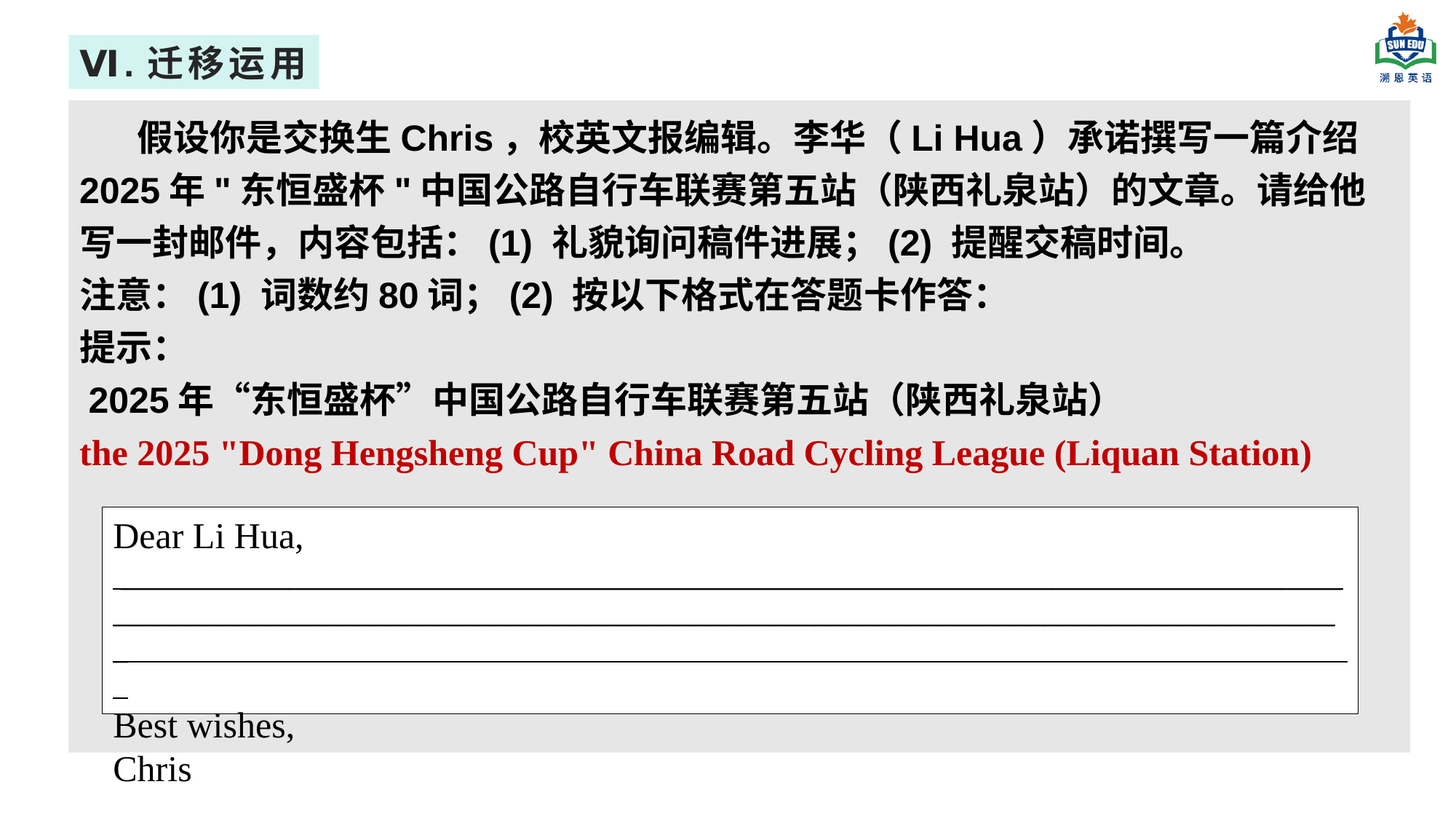

Ⅵ.迁移运用
      假设你是交换生Chris，校英文报编辑。李华（Li Hua）承诺撰写一篇介绍2025年"东恒盛杯"中国公路自行车联赛第五站（陕西礼泉站）的文章。请给他写一封邮件，内容包括：(1) 礼貌询问稿件进展；(2) 提醒交稿时间。
注意：(1) 词数约80词；(2) 按以下格式在答题卡作答：
提示：
 2025年“东恒盛杯”中国公路自行车联赛第五站（陕西礼泉站）
the 2025 "Dong Hengsheng Cup" China Road Cycling League (Liquan Station)
Dear Li Hua,
 ________________________________________________________________________________
_________________________________________________________________________________
Best wishes,
Chris